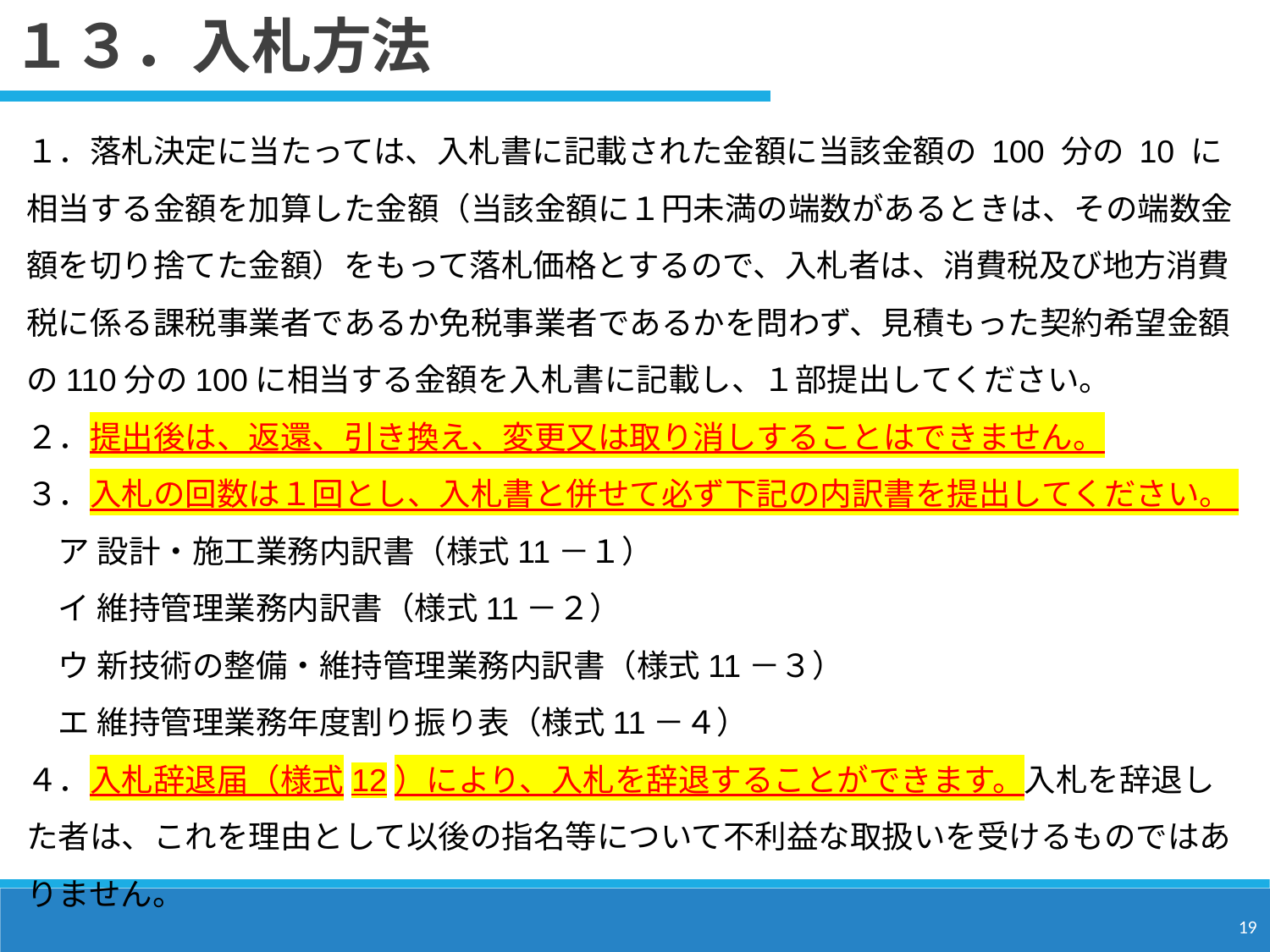

１３．入札方法
１．落札決定に当たっては、入札書に記載された金額に当該金額の 100 分の 10 に相当する金額を加算した金額（当該金額に１円未満の端数があるときは、その端数金額を切り捨てた金額）をもって落札価格とするので、入札者は、消費税及び地方消費税に係る課税事業者であるか免税事業者であるかを問わず、見積もった契約希望金額の110分の100に相当する金額を入札書に記載し、１部提出してください。
２．提出後は、返還、引き換え、変更又は取り消しすることはできません。
３．入札の回数は１回とし、入札書と併せて必ず下記の内訳書を提出してください。
　ア 設計・施工業務内訳書（様式11－１）
　イ 維持管理業務内訳書（様式11－２）
　ウ 新技術の整備・維持管理業務内訳書（様式11－３）
　エ 維持管理業務年度割り振り表（様式11－４）
４．入札辞退届（様式12）により、入札を辞退することができます。入札を辞退した者は、これを理由として以後の指名等について不利益な取扱いを受けるものではありません。
19